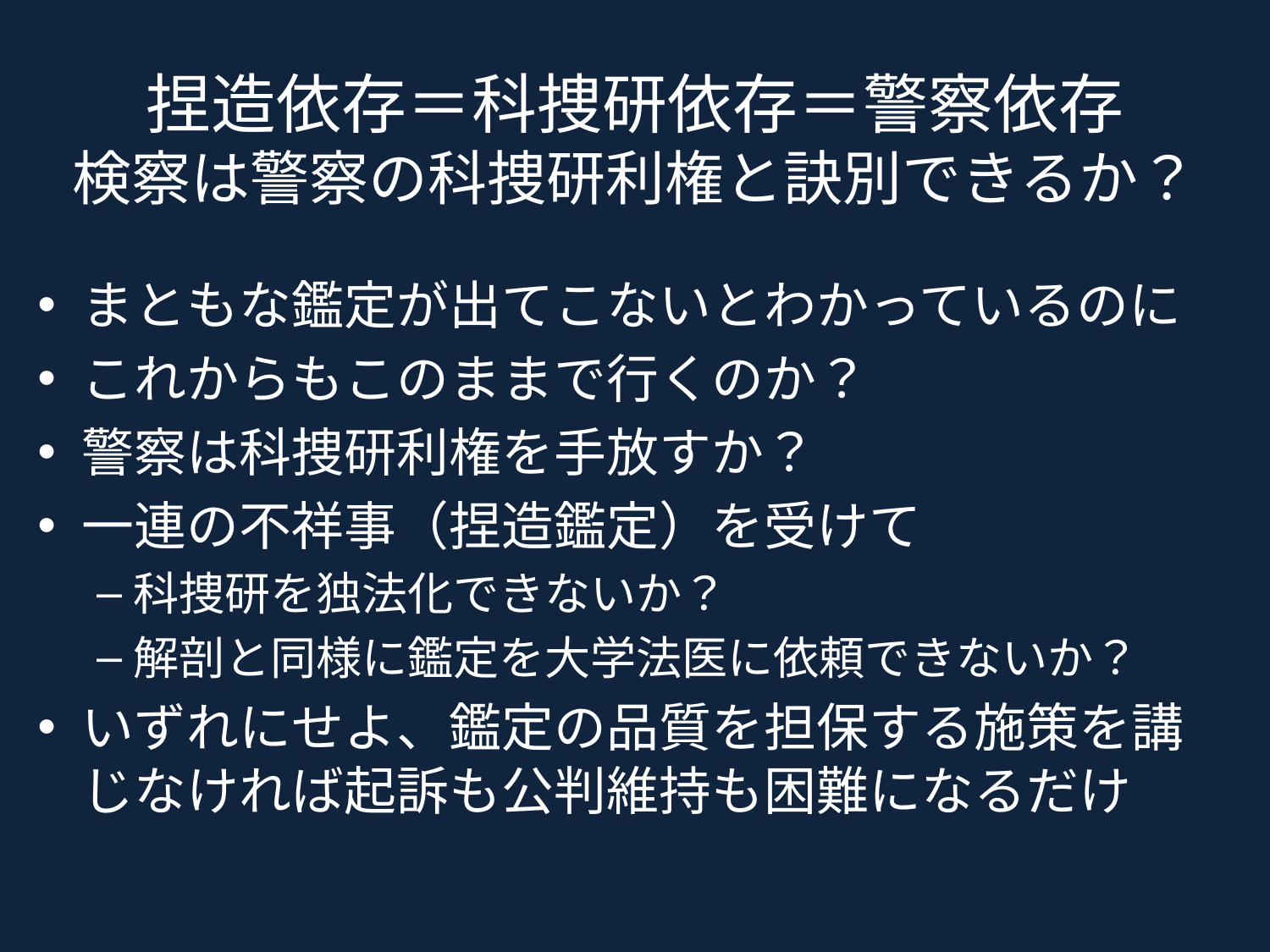

# 捏造依存＝科捜研依存＝警察依存 検察は警察の科捜研利権と訣別できるか？
まともな鑑定が出てこないとわかっているのに
これからもこのままで行くのか？
警察は科捜研利権を手放すか？
一連の不祥事（捏造鑑定）を受けて
科捜研を独法化できないか？
解剖と同様に鑑定を大学法医に依頼できないか？
いずれにせよ、鑑定の品質を担保する施策を講じなければ起訴も公判維持も困難になるだけ